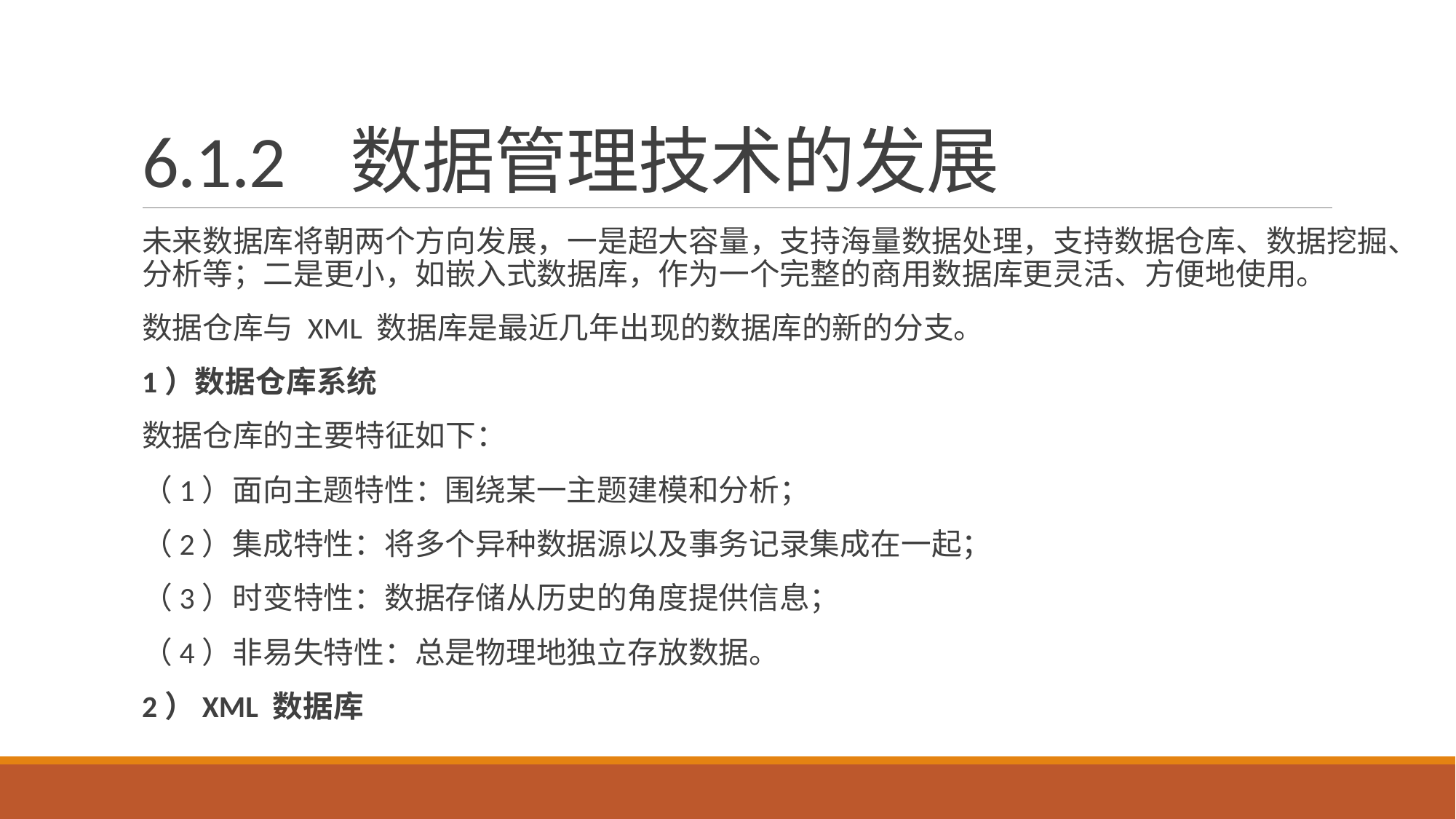

# 6.1.2   数据管理技术的发展
未来数据库将朝两个方向发展，一是超大容量，支持海量数据处理，支持数据仓库、数据挖掘、分析等；二是更小，如嵌入式数据库，作为一个完整的商用数据库更灵活、方便地使用。
数据仓库与 XML 数据库是最近几年出现的数据库的新的分支。
1）数据仓库系统
数据仓库的主要特征如下：
（1）面向主题特性：围绕某一主题建模和分析；
（2）集成特性：将多个异种数据源以及事务记录集成在一起；
（3）时变特性：数据存储从历史的角度提供信息；
（4）非易失特性：总是物理地独立存放数据。
2）XML 数据库